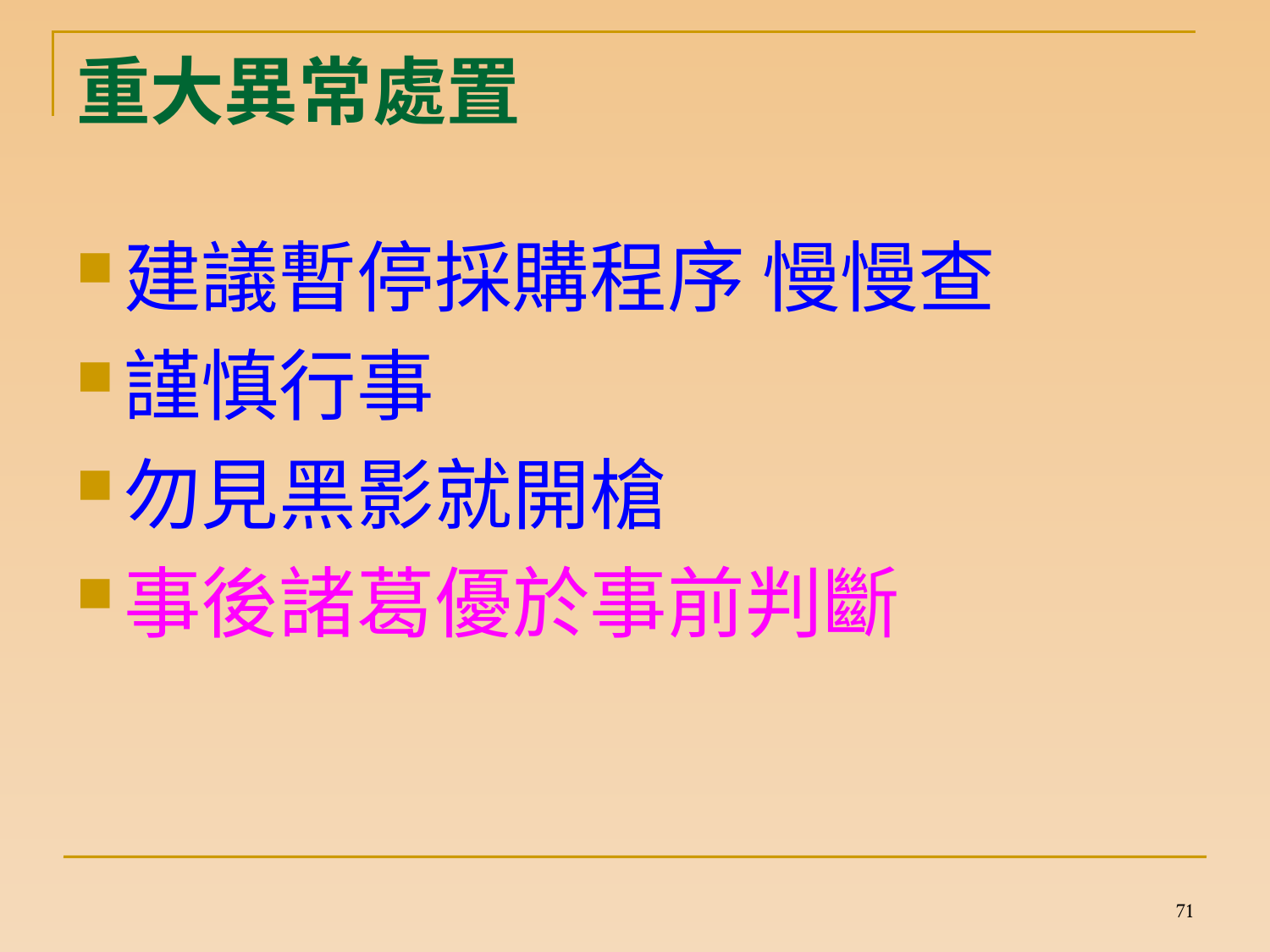

# 重大異常處置
建議暫停採購程序 慢慢查
謹慎行事
勿見黑影就開槍
事後諸葛優於事前判斷
71